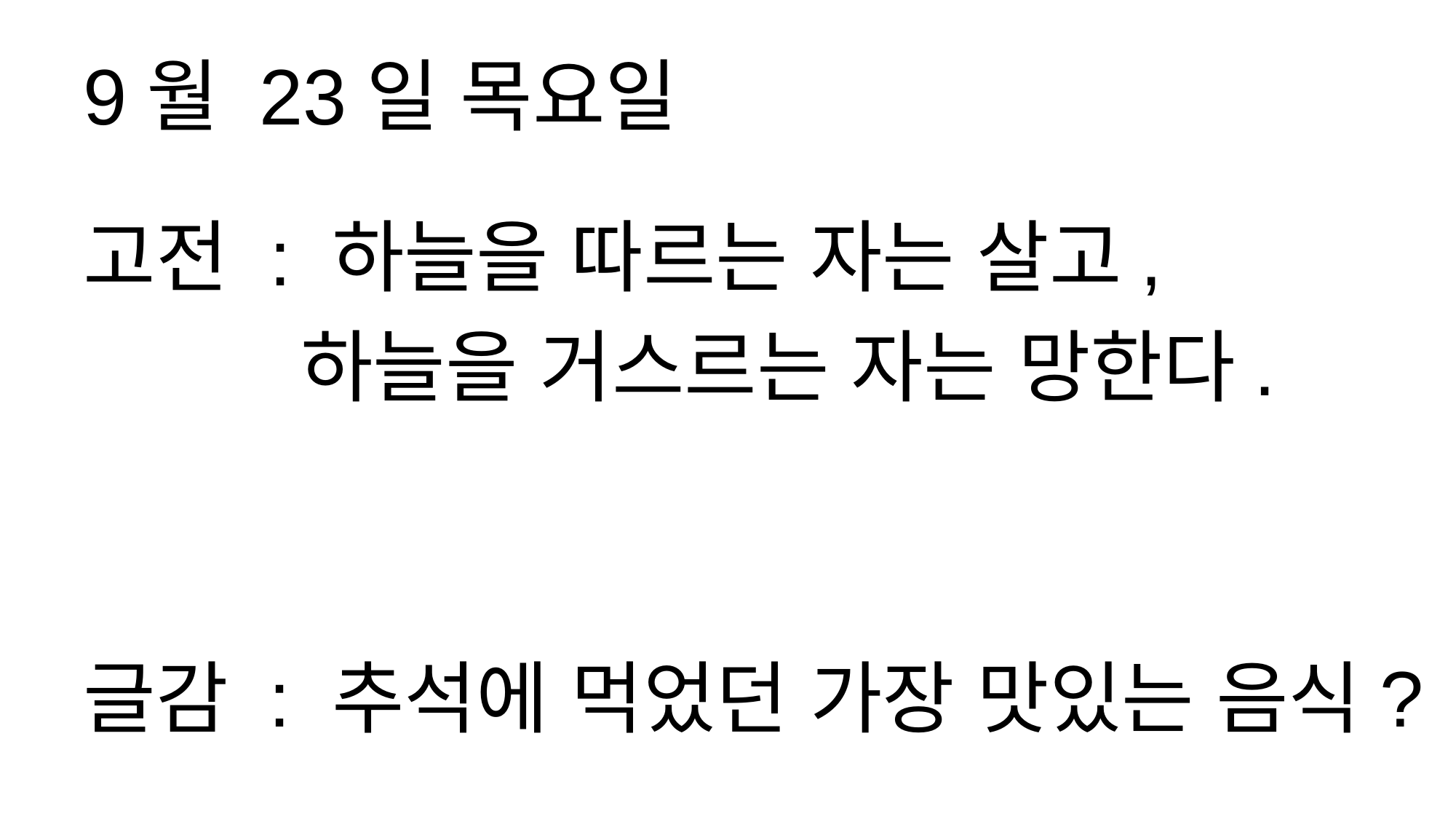

9월 23일 목요일
고전 : 하늘을 따르는 자는 살고,
         하늘을 거스르는 자는 망한다.
글감 : 추석에 먹었던 가장 맛있는 음식?